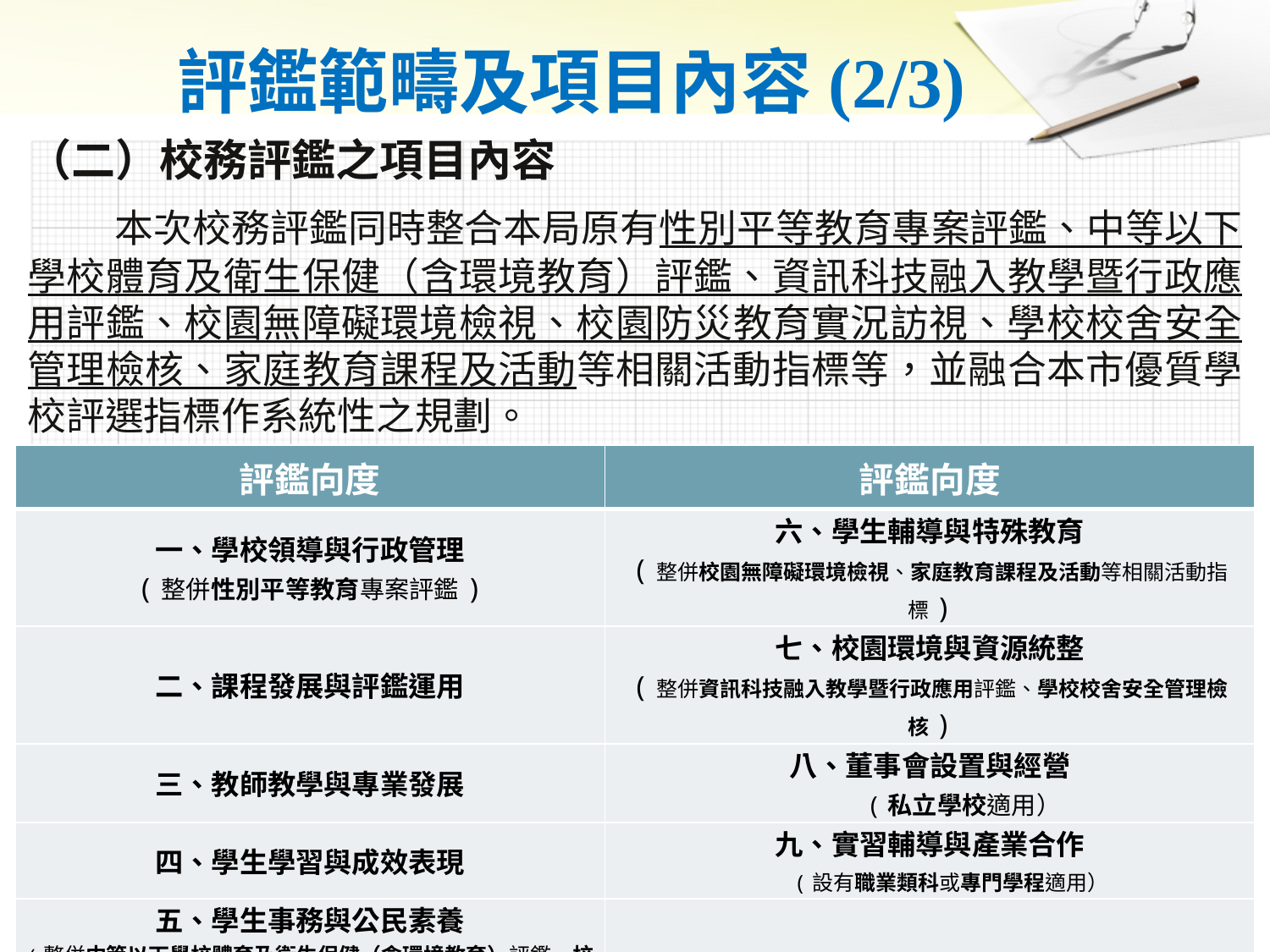

# 評鑑範疇及項目內容(2/3)
（二）校務評鑑之項目內容
       本次校務評鑑同時整合本局原有性別平等教育專案評鑑、中等以下學校體育及衛生保健（含環境教育）評鑑、資訊科技融入教學暨行政應用評鑑、校園無障礙環境檢視、校園防災教育實況訪視、學校校舍安全管理檢核、家庭教育課程及活動等相關活動指標等，並融合本市優質學校評選指標作系統性之規劃。

| 評鑑向度 | 評鑑向度 |
| --- | --- |
| 一、學校領導與行政管理 (整併性別平等教育專案評鑑) | 六、學生輔導與特殊教育 (整併校園無障礙環境檢視、家庭教育課程及活動等相關活動指標) |
| 二、課程發展與評鑑運用 | 七、校園環境與資源統整 (整併資訊科技融入教學暨行政應用評鑑、學校校舍安全管理檢核) |
| 三、教師教學與專業發展 | 八、董事會設置與經營 (私立學校適用） |
| 四、學生學習與成效表現 | 九、實習輔導與產業合作 　 (設有職業類科或專門學程適用） |
| 五、學生事務與公民素養 (整併中等以下學校體育及衛生保健（含環境教育）評鑑、校園防災教育實況訪視) |  |
12